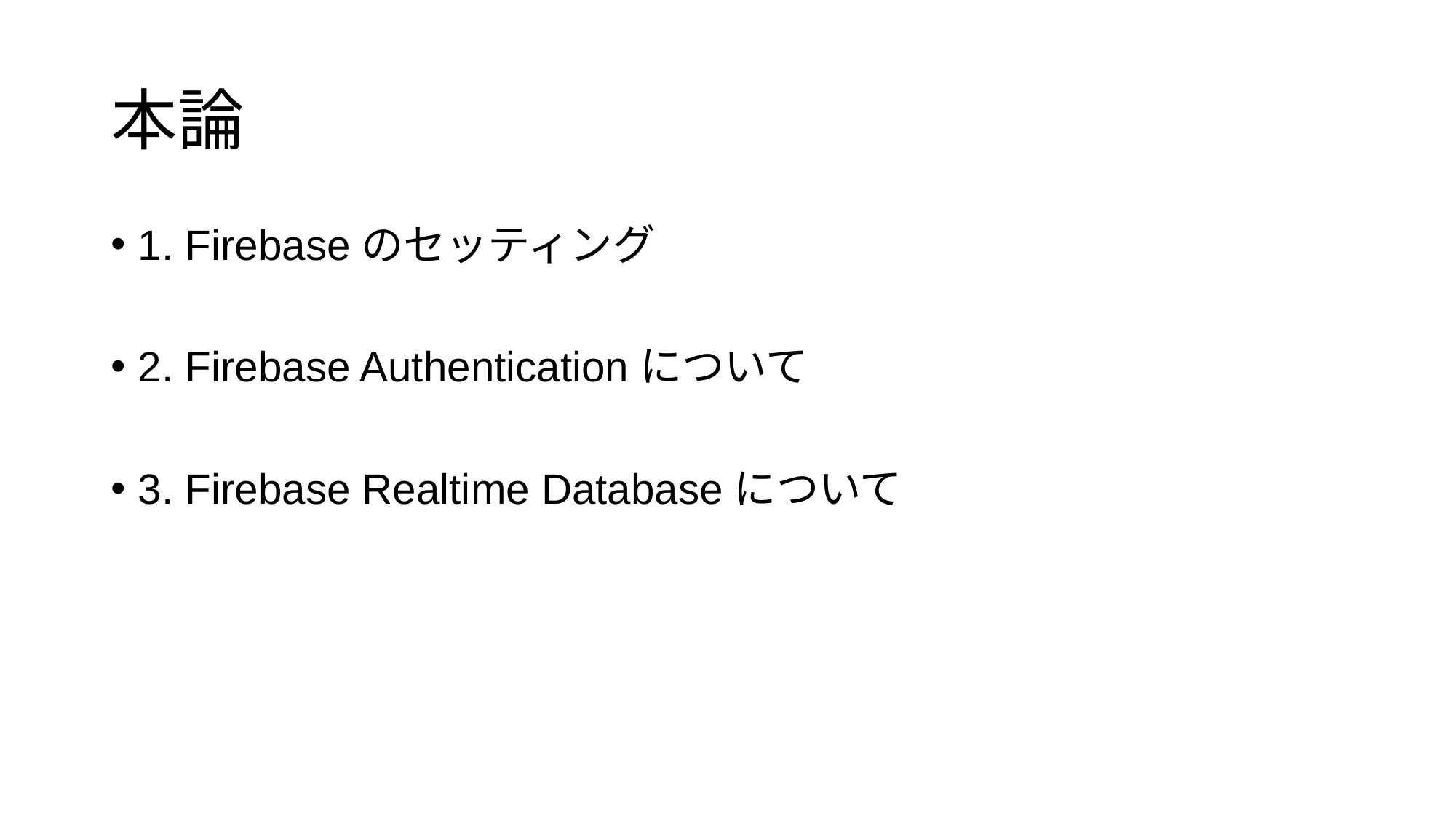

# 本論
1. Firebaseのセッティング

2. Firebase Authenticationについて

3. Firebase Realtime Databaseについて